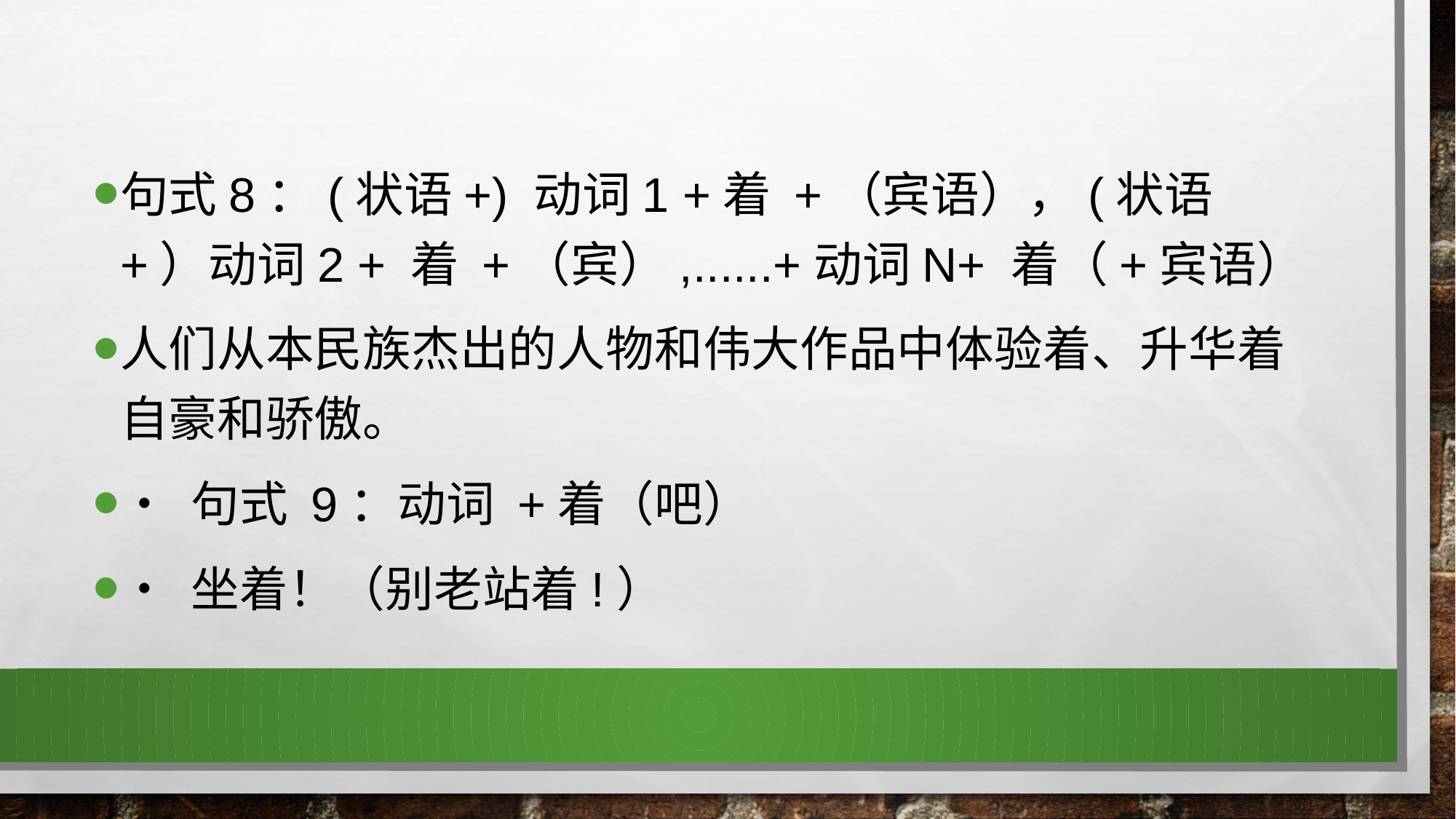

句式8：(状语+) 动词1 +着 +（宾语），(状语+）动词2 + 着 +（宾）,......+动词n+ 着（+宾语）
人们从本民族杰出的人物和伟大作品中体验着、升华着自豪和骄傲。
• 句式 9：动词 +着（吧）
• 坐着！（别老站着!）